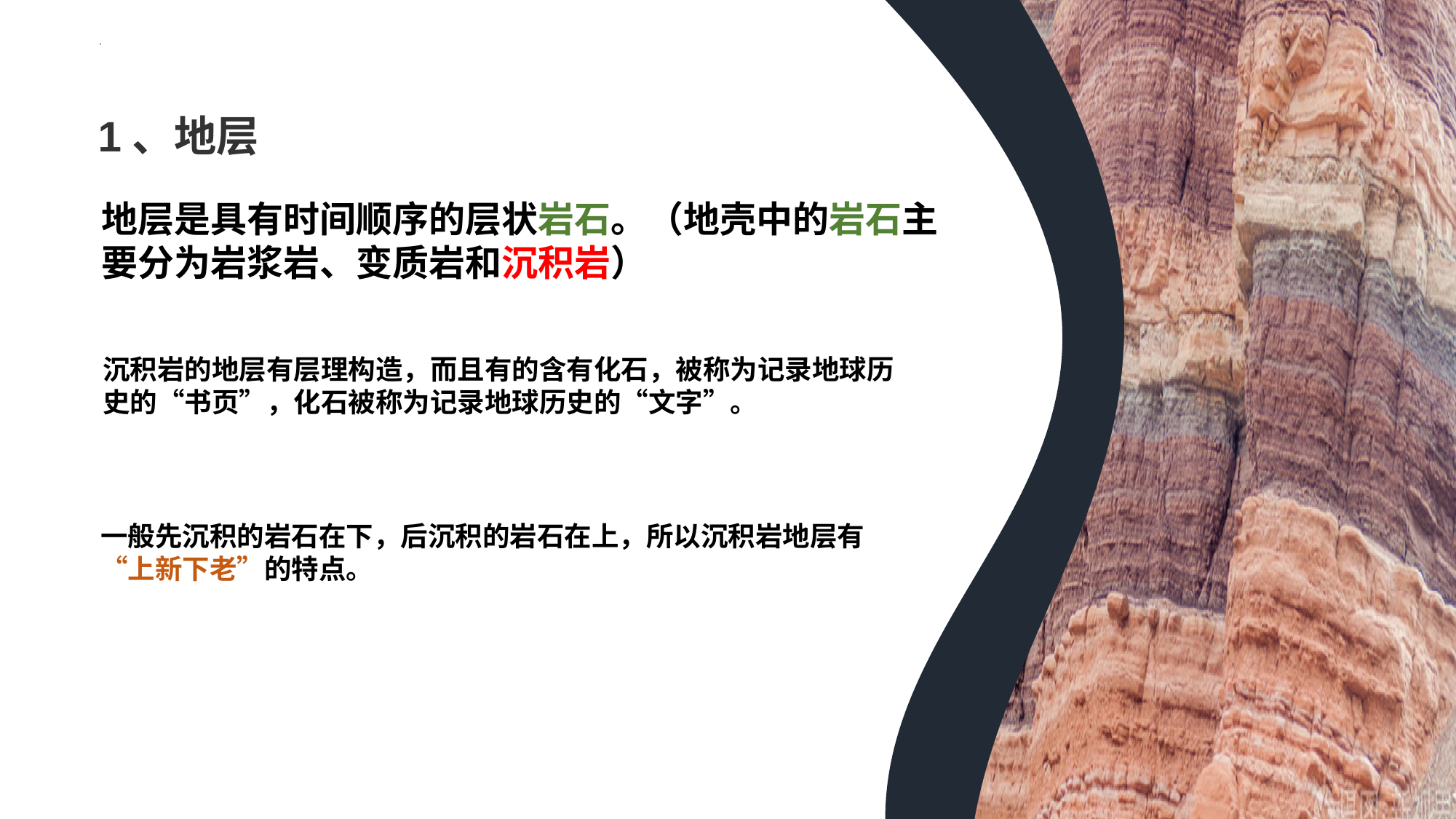

1、地层
地层是具有时间顺序的层状岩石。（地壳中的岩石主要分为岩浆岩、变质岩和沉积岩）

沉积岩的地层有层理构造，而且有的含有化石，被称为记录地球历史的“书页”，化石被称为记录地球历史的“文字”。
一般先沉积的岩石在下，后沉积的岩石在上，所以沉积岩地层有“上新下老”的特点。